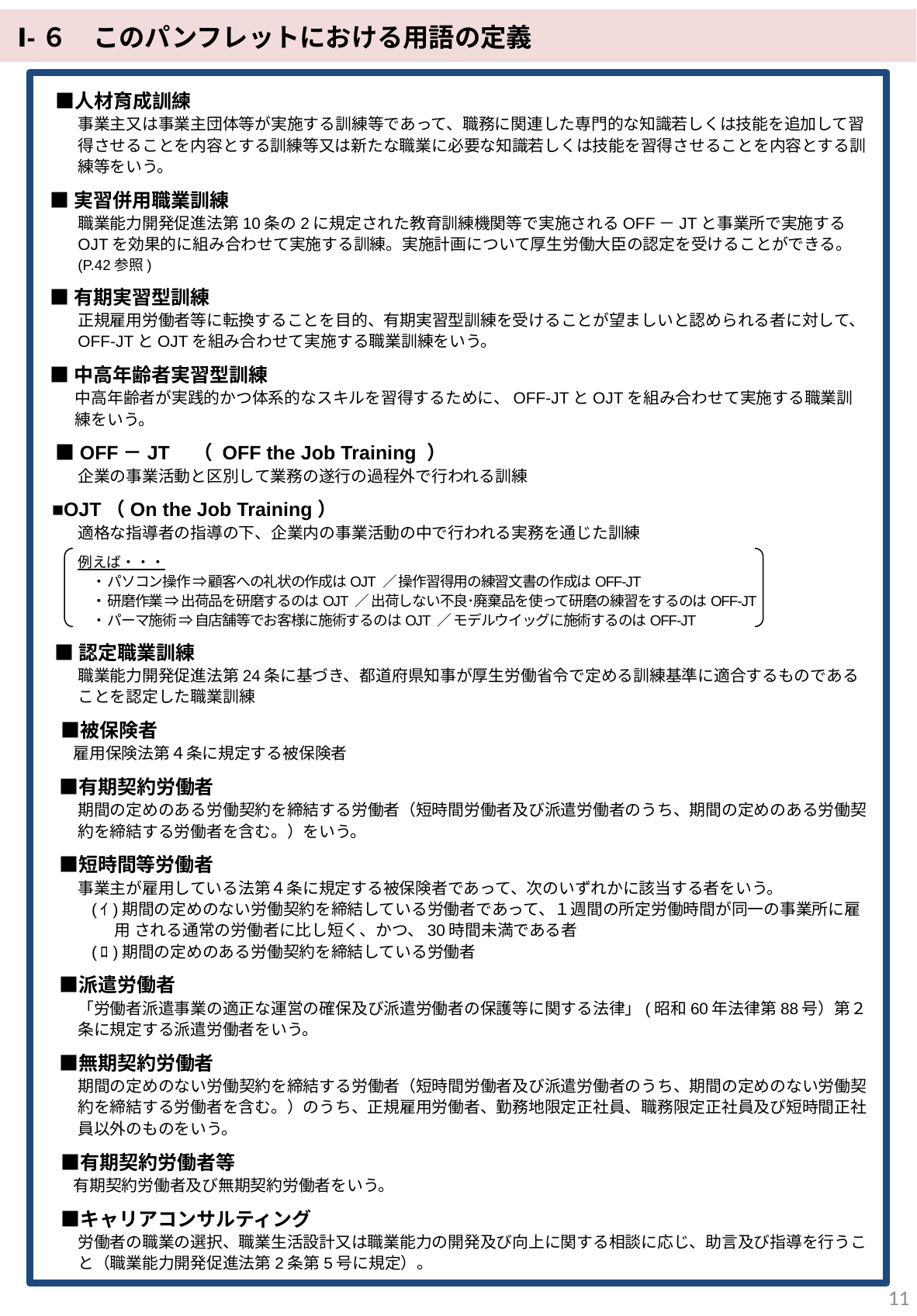

Ⅰ-６　このパンフレットにおける用語の定義
　■人材育成訓練
事業主又は事業主団体等が実施する訓練等であって、職務に関連した専門的な知識若しくは技能を追加して習得させることを内容とする訓練等又は新たな職業に必要な知識若しくは技能を習得させることを内容とする訓練等をいう。
  ■実習併用職業訓練
職業能力開発促進法第10条の2に規定された教育訓練機関等で実施されるOFF－JTと事業所で実施するOJTを効果的に組み合わせて実施する訓練。実施計画について厚生労働大臣の認定を受けることができる。(P.42参照)
  ■有期実習型訓練
正規雇用労働者等に転換することを目的、有期実習型訓練を受けることが望ましいと認められる者に対して、OFF-JTとOJTを組み合わせて実施する職業訓練をいう。
  ■中高年齢者実習型訓練
中高年齢者が実践的かつ体系的なスキルを習得するために、OFF-JTとOJTを組み合わせて実施する職業訓練をいう。
　■OFF－JT　（ OFF the Job Training ）
企業の事業活動と区別して業務の遂行の過程外で行われる訓練
  ■OJT（On the Job Training）
適格な指導者の指導の下、企業内の事業活動の中で行われる実務を通じた訓練
例えば・・・
　・ パソコン操作 ⇒ 顧客への礼状の作成はOJT ／ 操作習得用の練習文書の作成はOFF-JT
　・ 研磨作業 ⇒ 出荷品を研磨するのはOJT ／ 出荷しない不良･廃棄品を使って研磨の練習をするのはOFF-JT
　・ パーマ施術 ⇒ 自店舗等でお客様に施術するのはOJT ／ モデルウイッグに施術するのはOFF-JT
   ■認定職業訓練
職業能力開発促進法第24条に基づき、都道府県知事が厚生労働省令で定める訓練基準に適合するものであることを認定した職業訓練
　■被保険者
　　雇用保険法第４条に規定する被保険者
　■有期契約労働者
期間の定めのある労働契約を締結する労働者（短時間労働者及び派遣労働者のうち、期間の定めのある労働契約を締結する労働者を含む。）をいう。
　■短時間等労働者
事業主が雇用している法第４条に規定する被保険者であって、次のいずれかに該当する者をいう。
(ｲ)期間の定めのない労働契約を締結している労働者であって、１週間の所定労働時間が同一の事業所に雇用 される通常の労働者に比し短く、かつ、30時間未満である者
(ﾛ)期間の定めのある労働契約を締結している労働者
　■派遣労働者
「労働者派遣事業の適正な運営の確保及び派遣労働者の保護等に関する法律」(昭和60年法律第88号）第２条に規定する派遣労働者をいう。
　■無期契約労働者
期間の定めのない労働契約を締結する労働者（短時間労働者及び派遣労働者のうち、期間の定めのない労働契約を締結する労働者を含む。）のうち、正規雇用労働者、勤務地限定正社員、職務限定正社員及び短時間正社員以外のものをいう。
　■有期契約労働者等
　　有期契約労働者及び無期契約労働者をいう。
　■キャリアコンサルティング
労働者の職業の選択、職業生活設計又は職業能力の開発及び向上に関する相談に応じ、助言及び指導を行うこと（職業能力開発促進法第2条第5号に規定）。

11